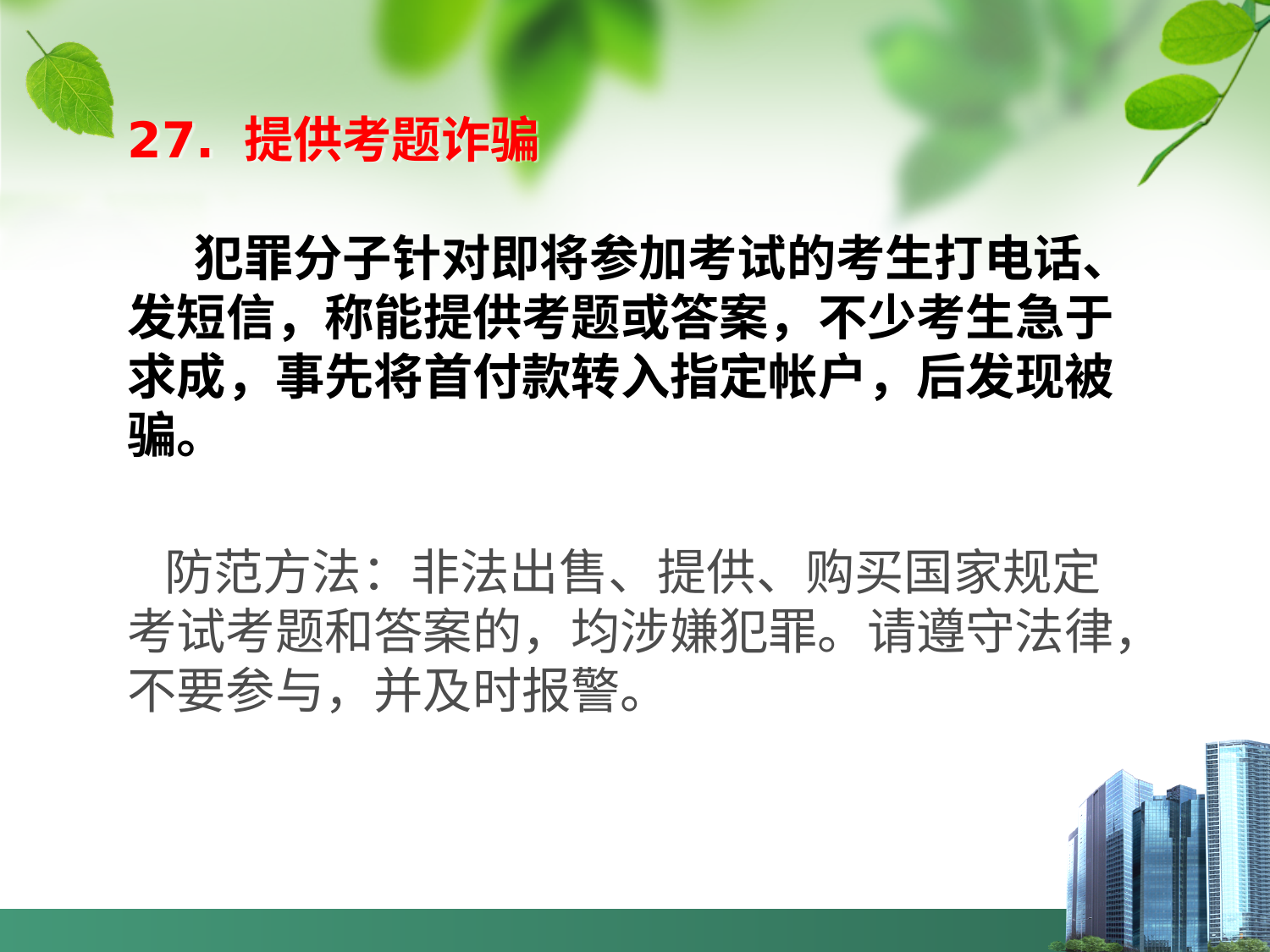

# 27. 提供考题诈骗 犯罪分子针对即将参加考试的考生打电话、发短信，称能提供考题或答案，不少考生急于求成，事先将首付款转入指定帐户，后发现被骗。
1
防范方法：非法出售、提供、购买国家规定考试考题和答案的，均涉嫌犯罪。请遵守法律，不要参与，并及时报警。